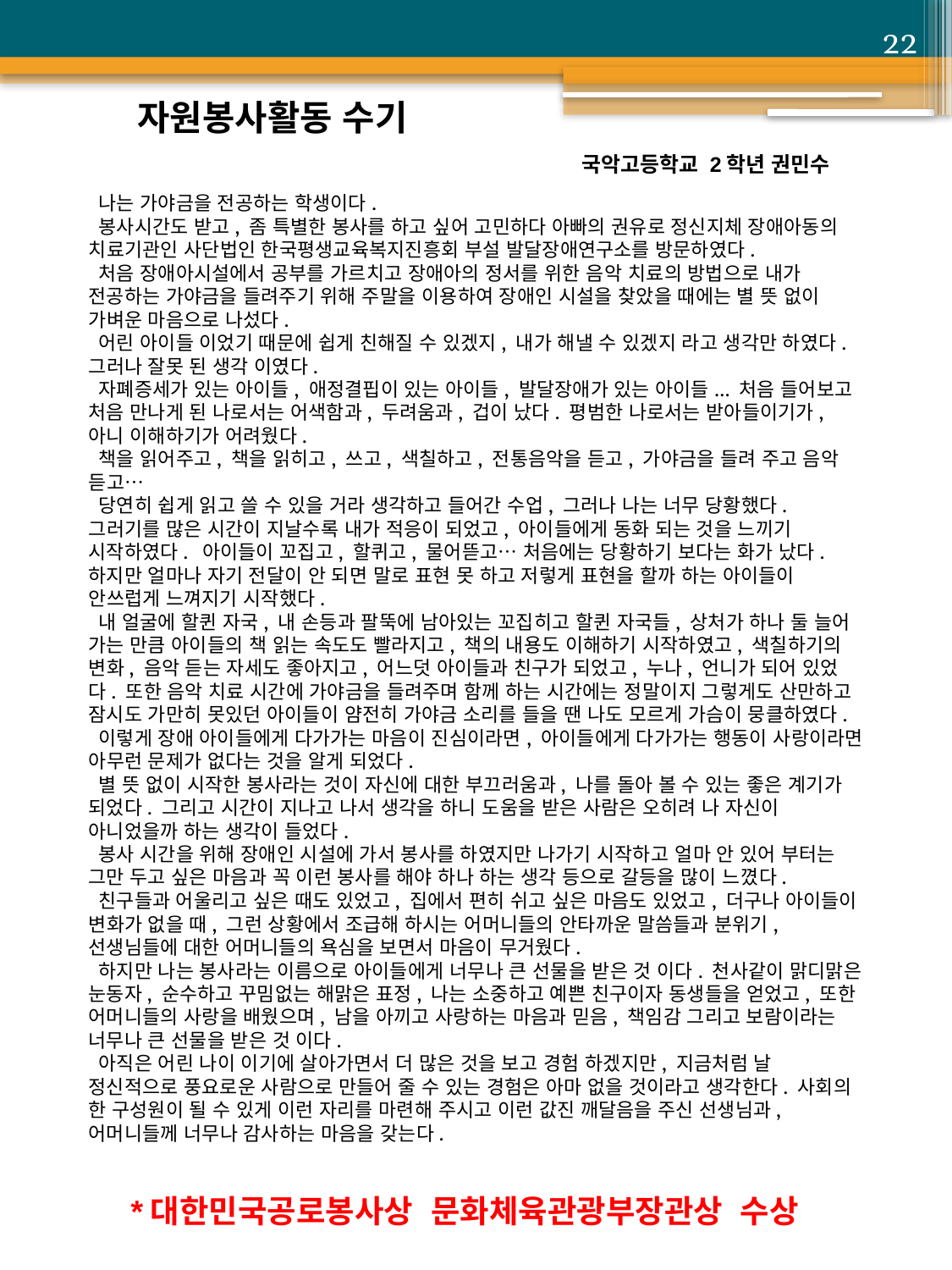

22
자원봉사활동 수기
국악고등학교 2학년 권민수
 나는 가야금을 전공하는 학생이다.
 봉사시간도 받고, 좀 특별한 봉사를 하고 싶어 고민하다 아빠의 권유로 정신지체 장애아동의 치료기관인 사단법인 한국평생교육복지진흥회 부설 발달장애연구소를 방문하였다.
 처음 장애아시설에서 공부를 가르치고 장애아의 정서를 위한 음악 치료의 방법으로 내가 전공하는 가야금을 들려주기 위해 주말을 이용하여 장애인 시설을 찾았을 때에는 별 뜻 없이 가벼운 마음으로 나섰다.
 어린 아이들 이었기 때문에 쉽게 친해질 수 있겠지, 내가 해낼 수 있겠지 라고 생각만 하였다.
그러나 잘못 된 생각 이였다.
 자폐증세가 있는 아이들, 애정결핍이 있는 아이들, 발달장애가 있는 아이들... 처음 들어보고 처음 만나게 된 나로서는 어색함과, 두려움과, 겁이 났다. 평범한 나로서는 받아들이기가, 아니 이해하기가 어려웠다.
 책을 읽어주고, 책을 읽히고, 쓰고, 색칠하고, 전통음악을 듣고, 가야금을 들려 주고 음악 듣고…
 당연히 쉽게 읽고 쓸 수 있을 거라 생각하고 들어간 수업, 그러나 나는 너무 당황했다. 그러기를 많은 시간이 지날수록 내가 적응이 되었고, 아이들에게 동화 되는 것을 느끼기 시작하였다.  아이들이 꼬집고, 할퀴고, 물어뜯고… 처음에는 당황하기 보다는 화가 났다. 하지만 얼마나 자기 전달이 안 되면 말로 표현 못 하고 저렇게 표현을 할까 하는 아이들이 안쓰럽게 느껴지기 시작했다.
 내 얼굴에 할퀸 자국, 내 손등과 팔뚝에 남아있는 꼬집히고 할퀸 자국들, 상처가 하나 둘 늘어 가는 만큼 아이들의 책 읽는 속도도 빨라지고, 책의 내용도 이해하기 시작하였고, 색칠하기의 변화, 음악 듣는 자세도 좋아지고, 어느덧 아이들과 친구가 되었고, 누나, 언니가 되어 있었다. 또한 음악 치료 시간에 가야금을 들려주며 함께 하는 시간에는 정말이지 그렇게도 산만하고 잠시도 가만히 못있던 아이들이 얌전히 가야금 소리를 들을 땐 나도 모르게 가슴이 뭉클하였다.
 이렇게 장애 아이들에게 다가가는 마음이 진심이라면, 아이들에게 다가가는 행동이 사랑이라면 아무런 문제가 없다는 것을 알게 되었다.
 별 뜻 없이 시작한 봉사라는 것이 자신에 대한 부끄러움과, 나를 돌아 볼 수 있는 좋은 계기가 되었다. 그리고 시간이 지나고 나서 생각을 하니 도움을 받은 사람은 오히려 나 자신이 아니었을까 하는 생각이 들었다.
 봉사 시간을 위해 장애인 시설에 가서 봉사를 하였지만 나가기 시작하고 얼마 안 있어 부터는 그만 두고 싶은 마음과 꼭 이런 봉사를 해야 하나 하는 생각 등으로 갈등을 많이 느꼈다.
 친구들과 어울리고 싶은 때도 있었고, 집에서 편히 쉬고 싶은 마음도 있었고, 더구나 아이들이 변화가 없을 때, 그런 상황에서 조급해 하시는 어머니들의 안타까운 말씀들과 분위기, 선생님들에 대한 어머니들의 욕심을 보면서 마음이 무거웠다.
 하지만 나는 봉사라는 이름으로 아이들에게 너무나 큰 선물을 받은 것 이다. 천사같이 맑디맑은 눈동자, 순수하고 꾸밈없는 해맑은 표정, 나는 소중하고 예쁜 친구이자 동생들을 얻었고, 또한 어머니들의 사랑을 배웠으며, 남을 아끼고 사랑하는 마음과 믿음, 책임감 그리고 보람이라는 너무나 큰 선물을 받은 것 이다.
 아직은 어린 나이 이기에 살아가면서 더 많은 것을 보고 경험 하겠지만, 지금처럼 날 정신적으로 풍요로운 사람으로 만들어 줄 수 있는 경험은 아마 없을 것이라고 생각한다. 사회의 한 구성원이 될 수 있게 이런 자리를 마련해 주시고 이런 값진 깨달음을 주신 선생님과, 어머니들께 너무나 감사하는 마음을 갖는다.
*대한민국공로봉사상  문화체육관광부장관상  수상